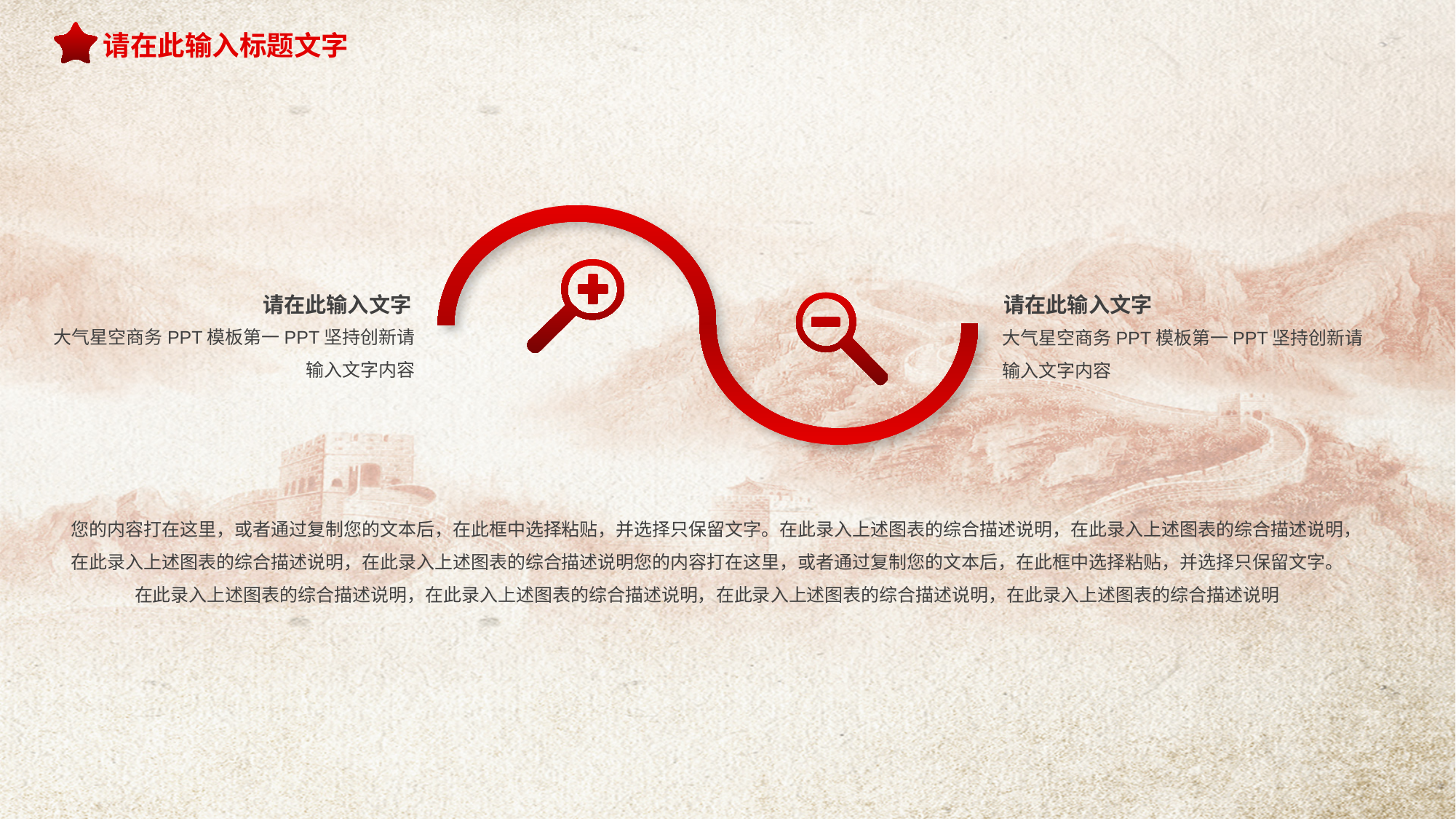

请在此输入标题文字

请在此输入文字
请在此输入文字

大气星空商务PPT模板第一PPT坚持创新请输入文字内容
大气星空商务PPT模板第一PPT坚持创新请输入文字内容
您的内容打在这里，或者通过复制您的文本后，在此框中选择粘贴，并选择只保留文字。在此录入上述图表的综合描述说明，在此录入上述图表的综合描述说明，在此录入上述图表的综合描述说明，在此录入上述图表的综合描述说明您的内容打在这里，或者通过复制您的文本后，在此框中选择粘贴，并选择只保留文字。在此录入上述图表的综合描述说明，在此录入上述图表的综合描述说明，在此录入上述图表的综合描述说明，在此录入上述图表的综合描述说明